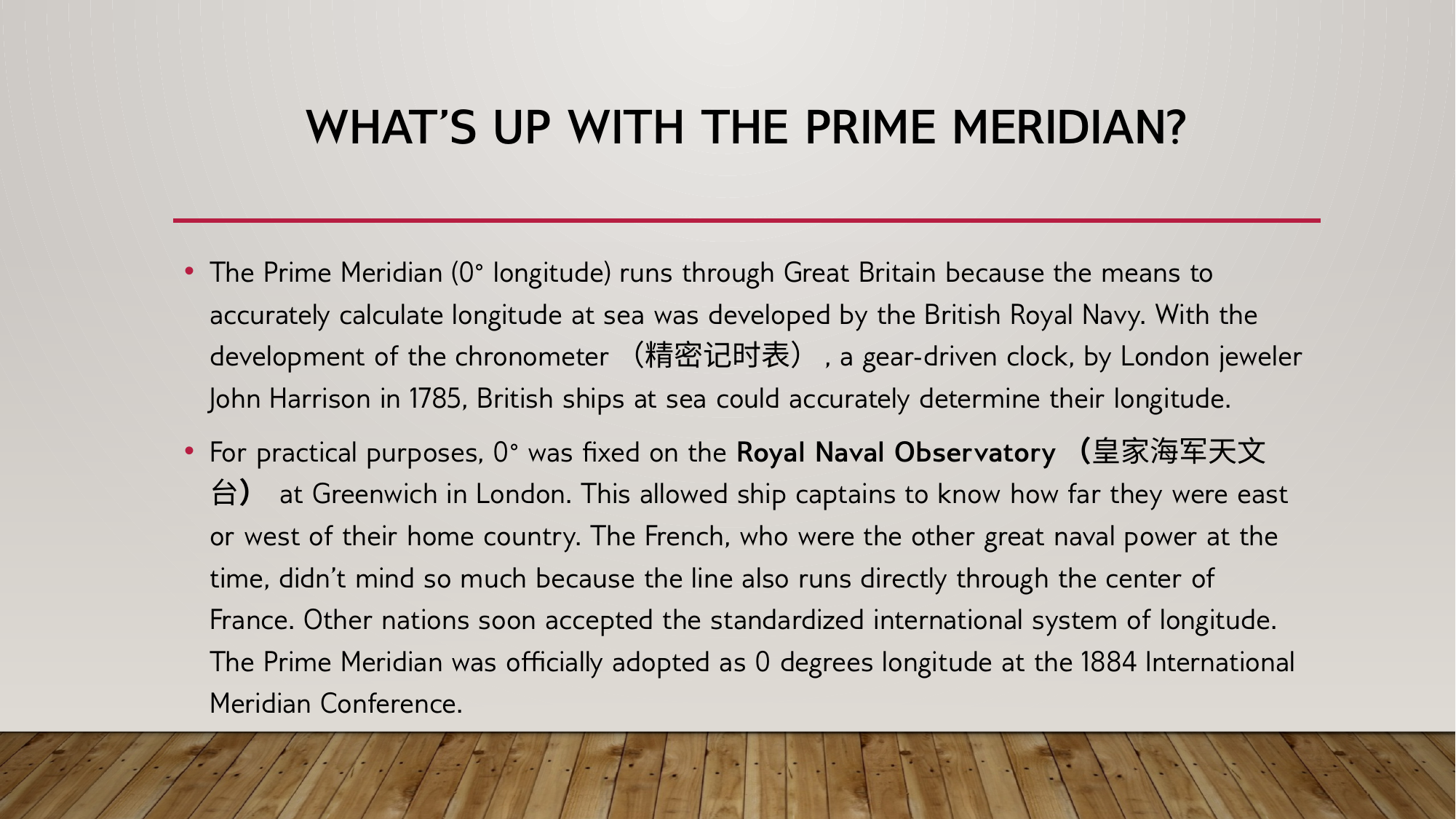

# What’s Up with the Prime Meridian?
The Prime Meridian (0° longitude) runs through Great Britain because the means to accurately calculate longitude at sea was developed by the British Royal Navy. With the development of the chronometer（精密记时表）, a gear-driven clock, by London jeweler John Harrison in 1785, British ships at sea could accurately determine their longitude.
For practical purposes, 0° was fixed on the Royal Naval Observatory（皇家海军天文台） at Greenwich in London. This allowed ship captains to know how far they were east or west of their home country. The French, who were the other great naval power at the time, didn’t mind so much because the line also runs directly through the center of France. Other nations soon accepted the standardized international system of longitude. The Prime Meridian was officially adopted as 0 degrees longitude at the 1884 International Meridian Conference.